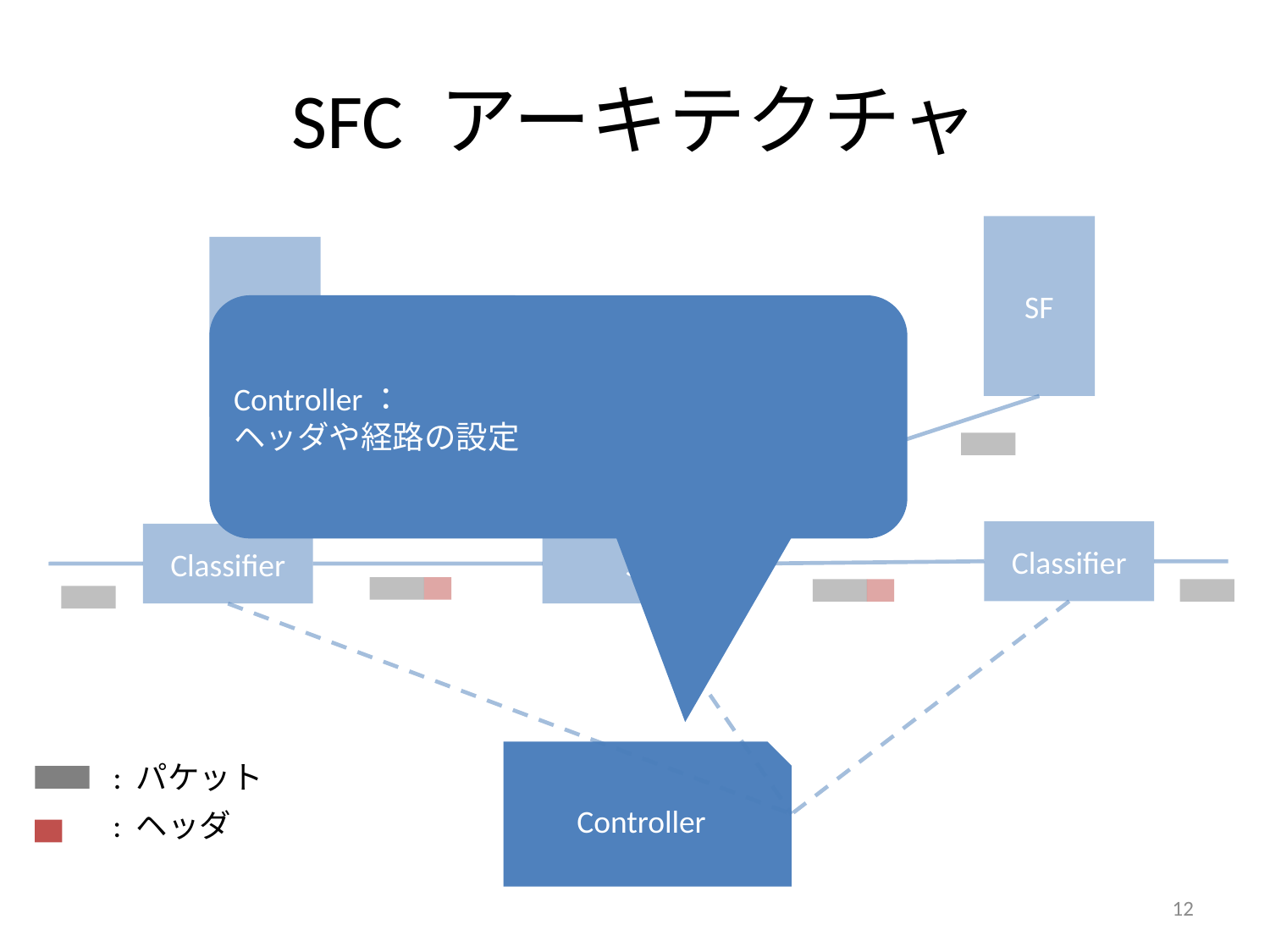

# SFC アーキテクチャ
SF
SF
Controller：
ヘッダや経路の設定

SFP

Classifier
Classifier
SFF

Controller
: パケット

: ヘッダ

12